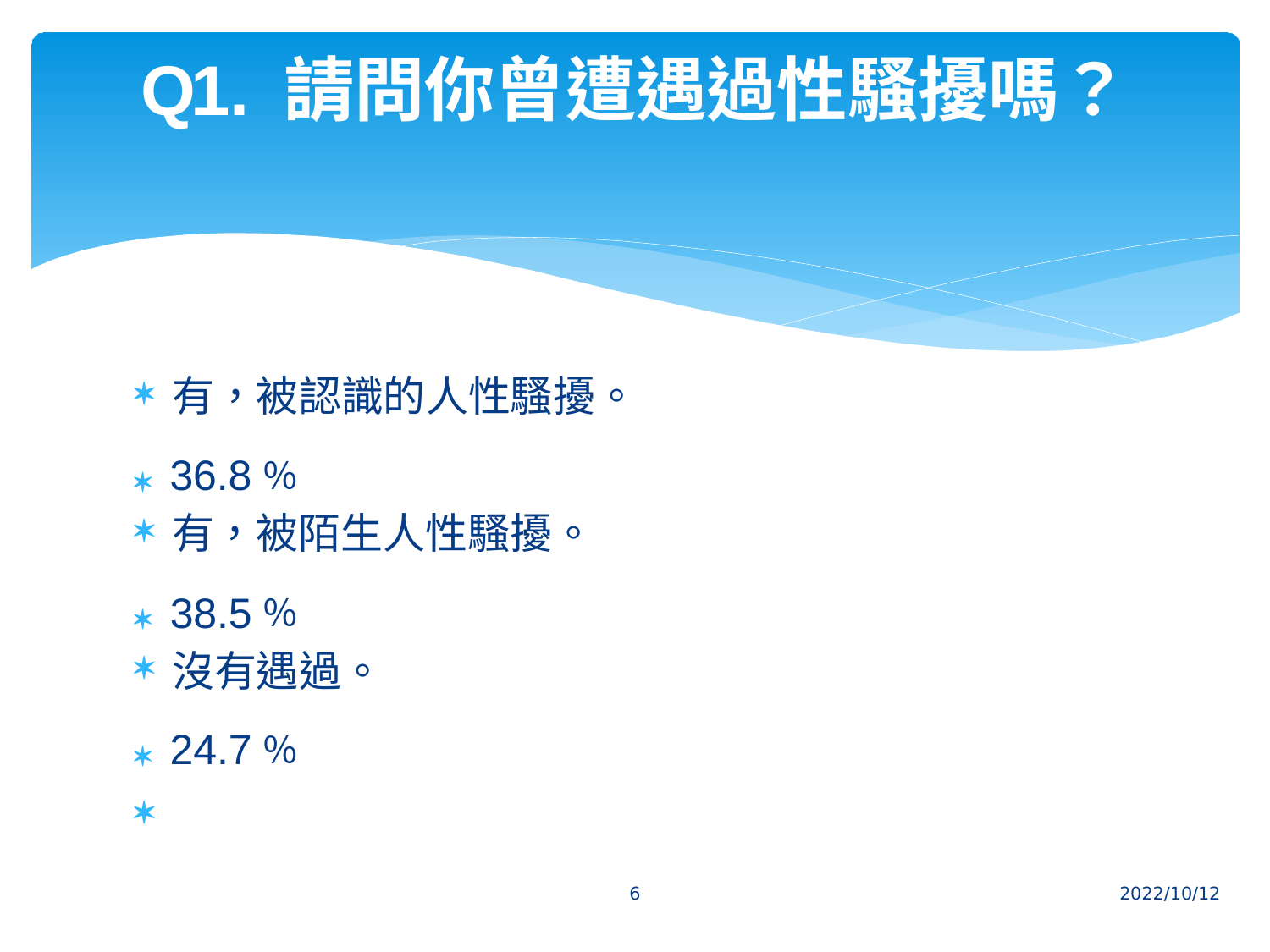

# Q1.	請問你曾遭遇過性騷擾嗎？
有，被認識的人性騷擾。
∗ 36.8％
有，被陌生人性騷擾。
∗ 38.5％
沒有遇過。
∗ 24.7％
∗
6
2022/10/12